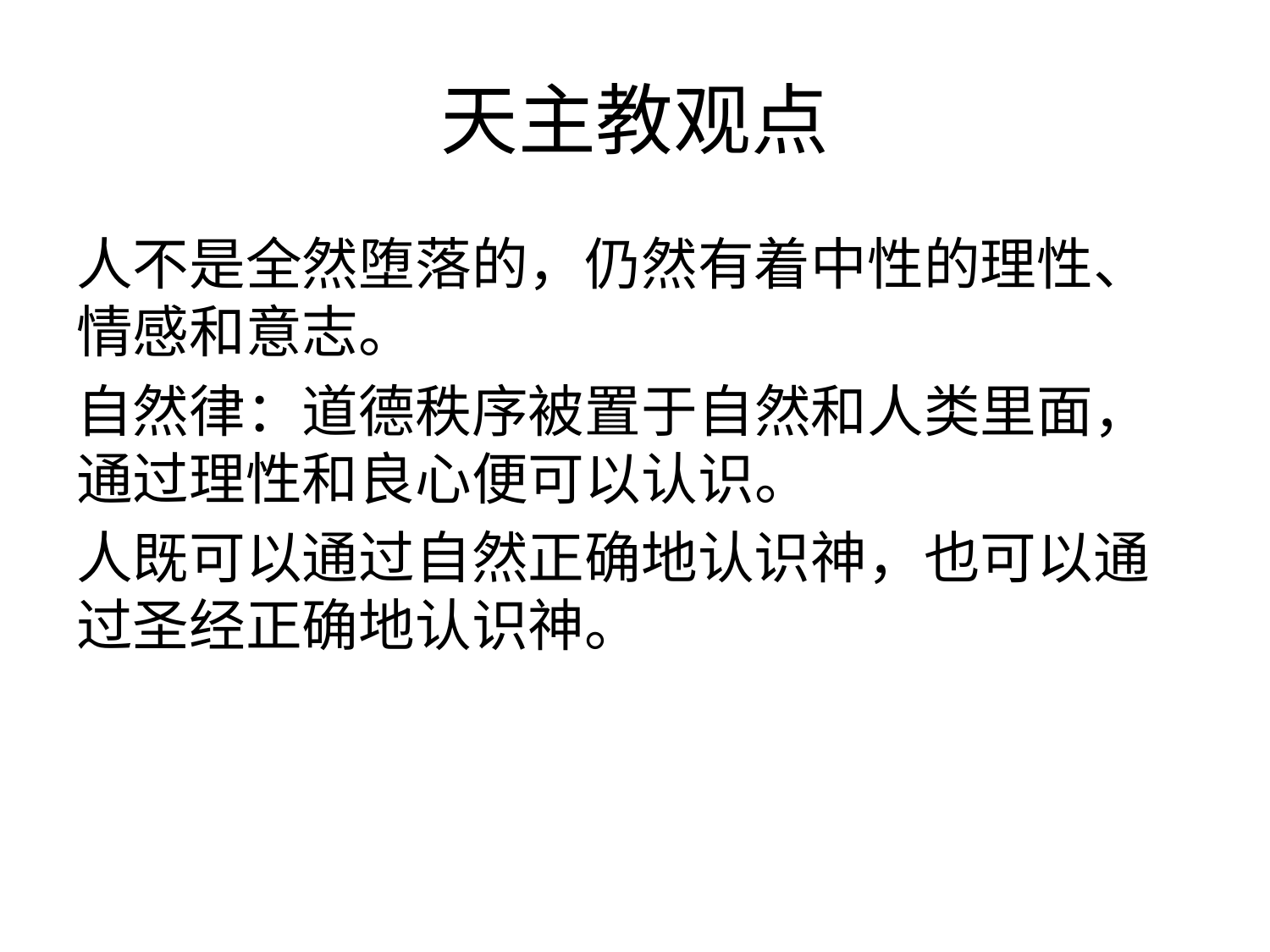

# 天主教观点
人不是全然堕落的，仍然有着中性的理性、情感和意志。
自然律：道德秩序被置于自然和人类里面，通过理性和良心便可以认识。
人既可以通过自然正确地认识神，也可以通过圣经正确地认识神。